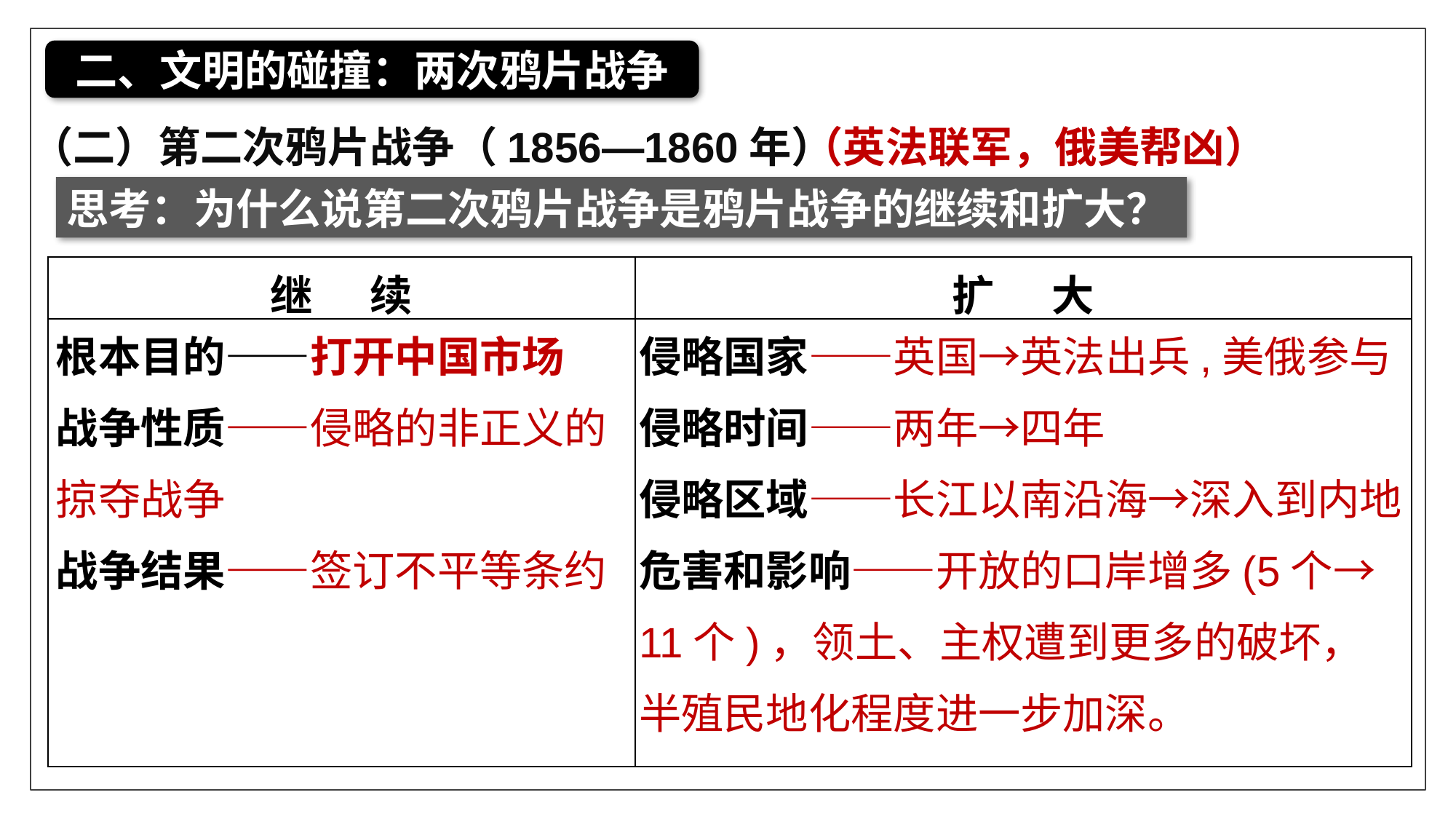

二、文明的碰撞：两次鸦片战争
（二）第二次鸦片战争（1856—1860年）
（英法联军，俄美帮凶）
思考：为什么说第二次鸦片战争是鸦片战争的继续和扩大？
| 继 续 | 扩 大 |
| --- | --- |
|  |  |
根本目的——打开中国市场
战争性质——侵略的非正义的掠夺战争
战争结果——签订不平等条约
侵略国家——英国→英法出兵,美俄参与
侵略时间——两年→四年
侵略区域——长江以南沿海→深入到内地
危害和影响——开放的口岸增多(5个→11个)，领土、主权遭到更多的破坏，半殖民地化程度进一步加深。